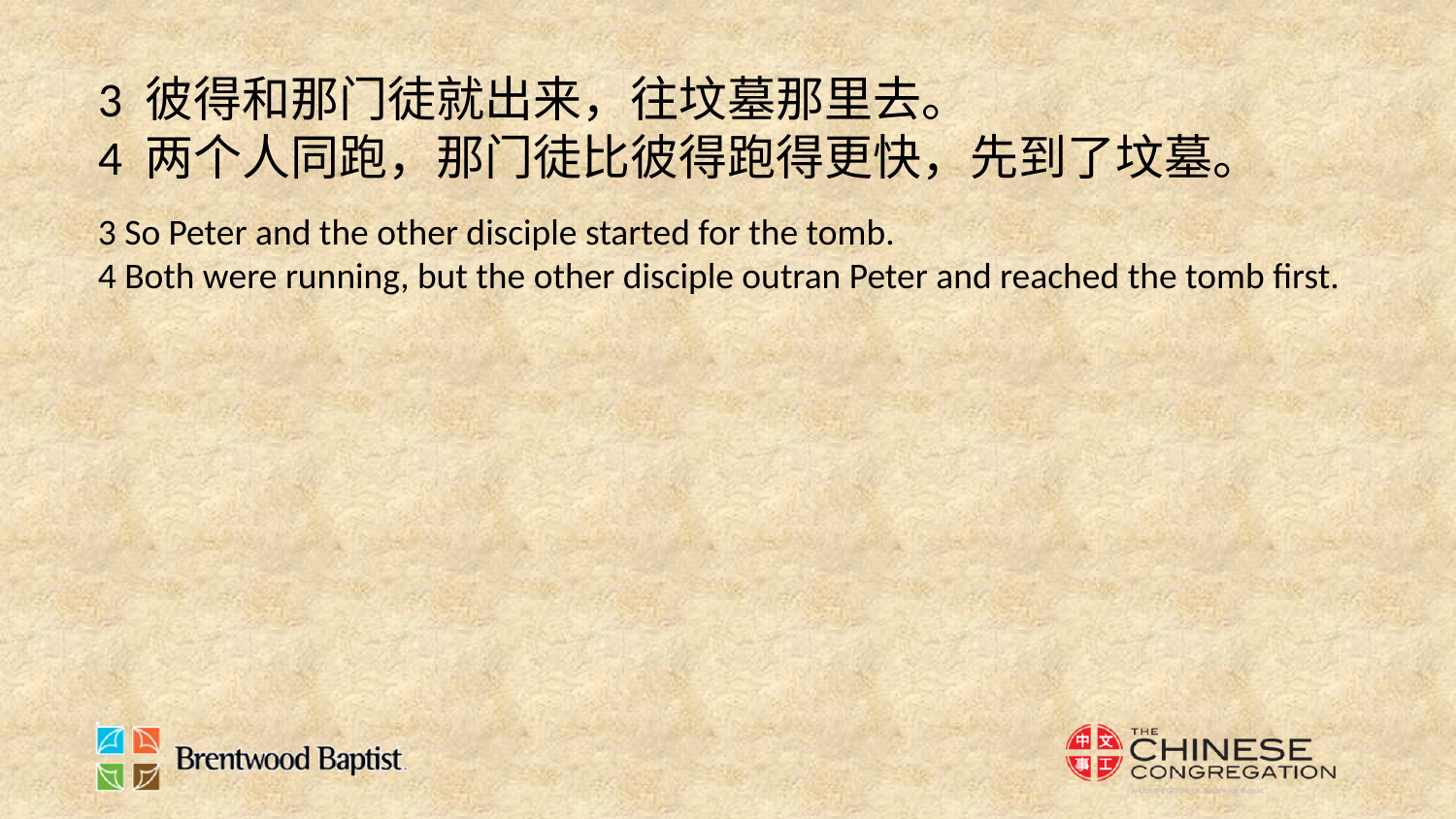

3 彼得和那门徒就出来，往坟墓那里去。
4 两个人同跑，那门徒比彼得跑得更快，先到了坟墓。

3 So Peter and the other disciple started for the tomb.
4 Both were running, but the other disciple outran Peter and reached the tomb first.